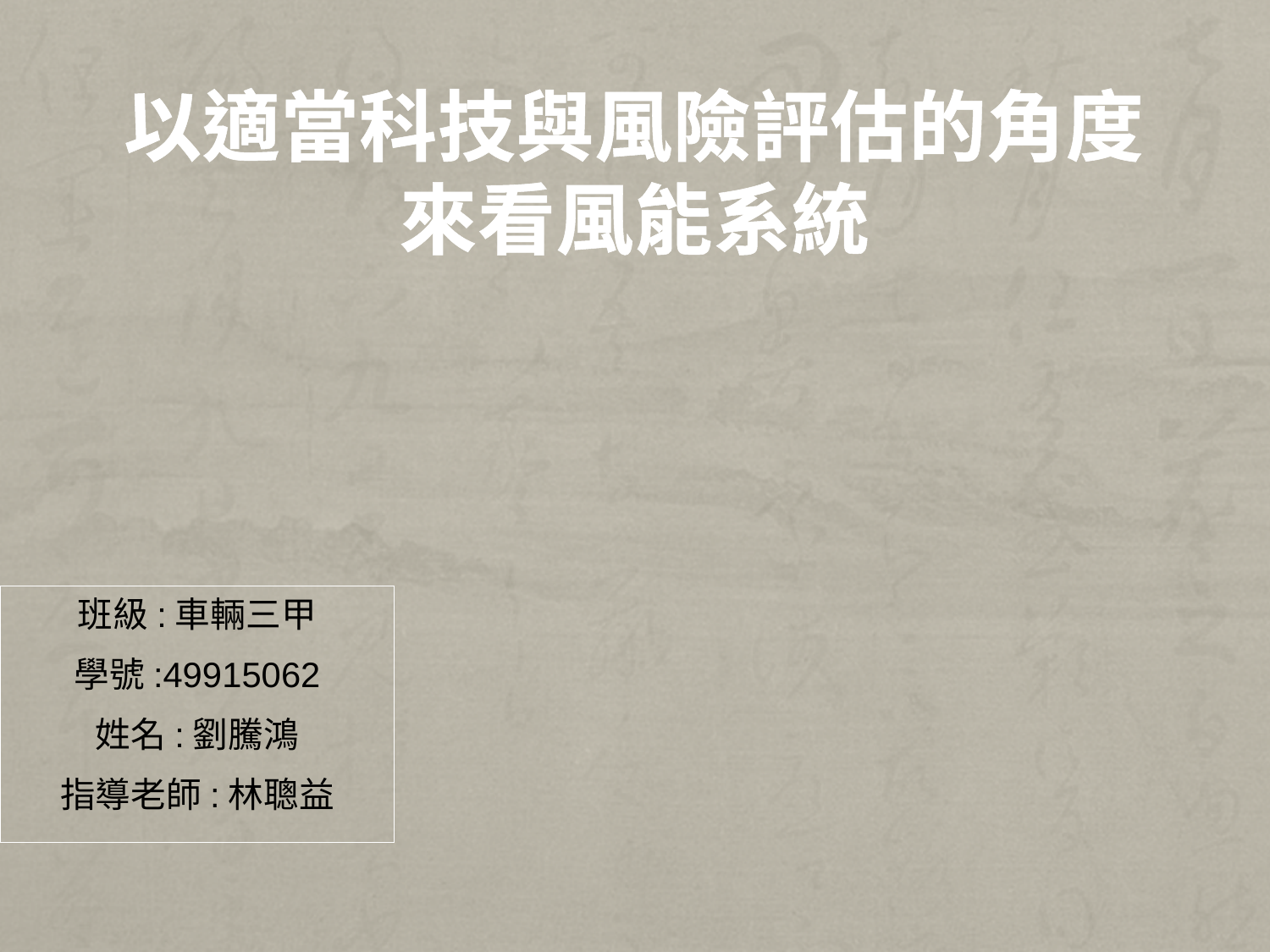

# 以適當科技與風險評估的角度來看風能系統
班級:車輛三甲
學號:49915062
姓名:劉騰鴻
指導老師:林聰益